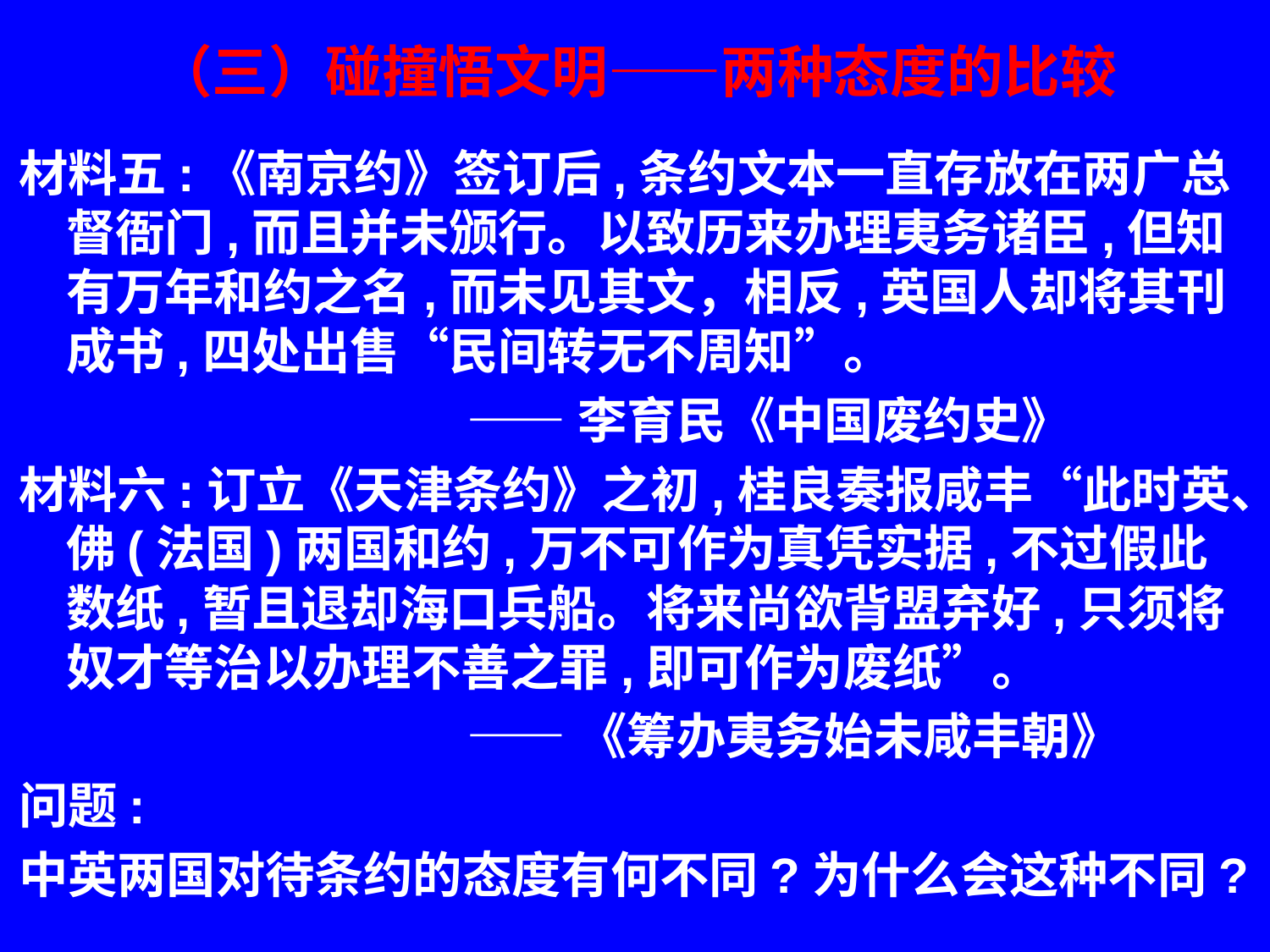

# （三）碰撞悟文明——两种态度的比较
材料五:《南京约》签订后,条约文本一直存放在两广总督衙门,而且并未颁行。以致历来办理夷务诸臣,但知有万年和约之名,而未见其文，相反,英国人却将其刊成书,四处出售“民间转无不周知”。
                                        ——李育民《中国废约史》
材料六:订立《天津条约》之初,桂良奏报咸丰“此时英、佛(法国)两国和约,万不可作为真凭实据,不过假此数纸,暂且退却海口兵船。将来尚欲背盟弃好,只须将奴才等治以办理不善之罪,即可作为废纸”。
                                        ——《筹办夷务始未咸丰朝》
问题:
中英两国对待条约的态度有何不同?为什么会这种不同?